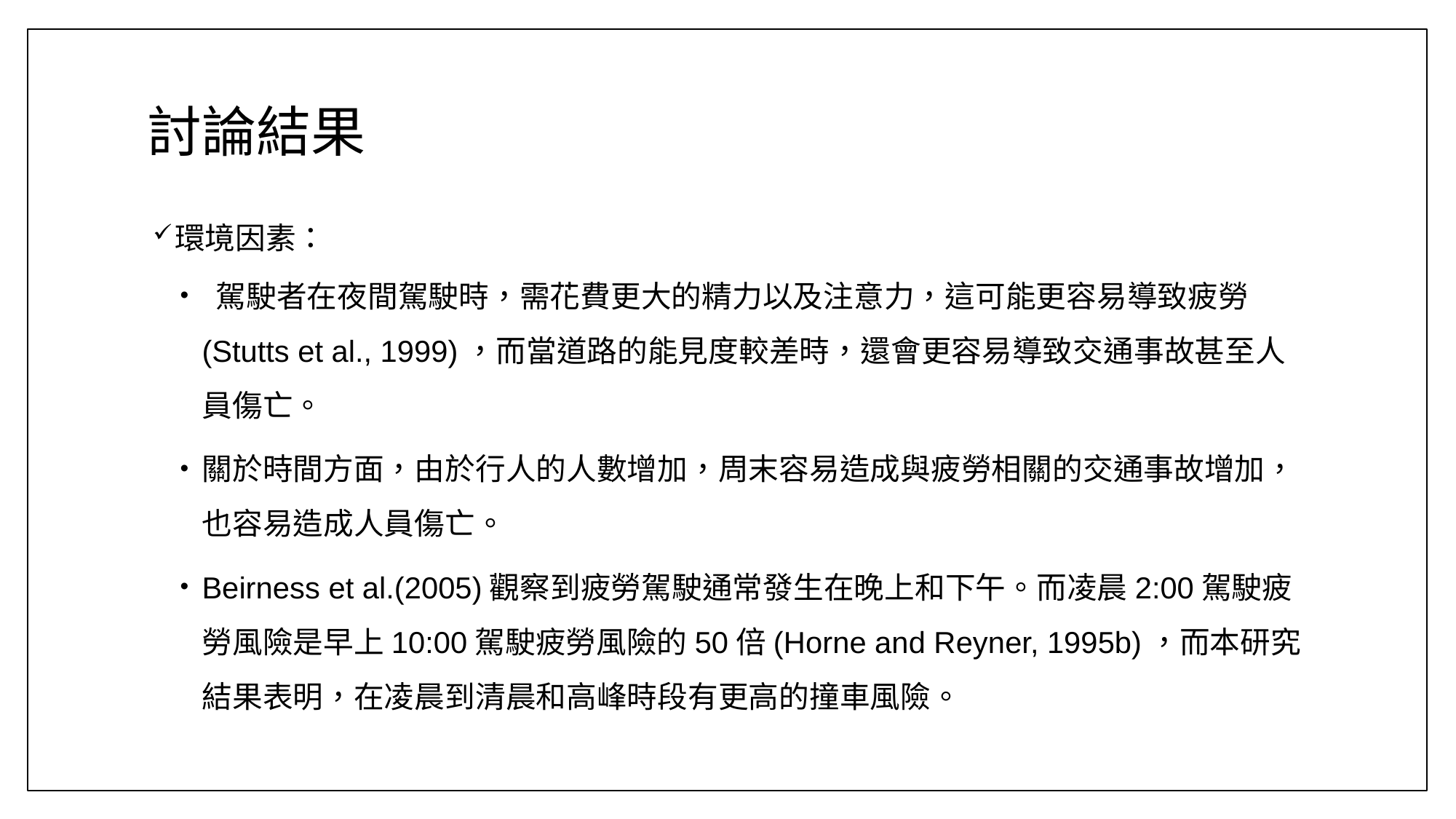

# 討論結果
環境因素：
 駕駛者在夜間駕駛時，需花費更大的精力以及注意力，這可能更容易導致疲勞(Stutts et al., 1999)，而當道路的能見度較差時，還會更容易導致交通事故甚至人員傷亡。
關於時間方面，由於行人的人數增加，周末容易造成與疲勞相關的交通事故增加，也容易造成人員傷亡。
Beirness et al.(2005)觀察到疲勞駕駛通常發生在晚上和下午。而凌晨2:00駕駛疲勞風險是早上10:00駕駛疲勞風險的50倍(Horne and Reyner, 1995b)，而本研究結果表明，在凌晨到清晨和高峰時段有更高的撞車風險。